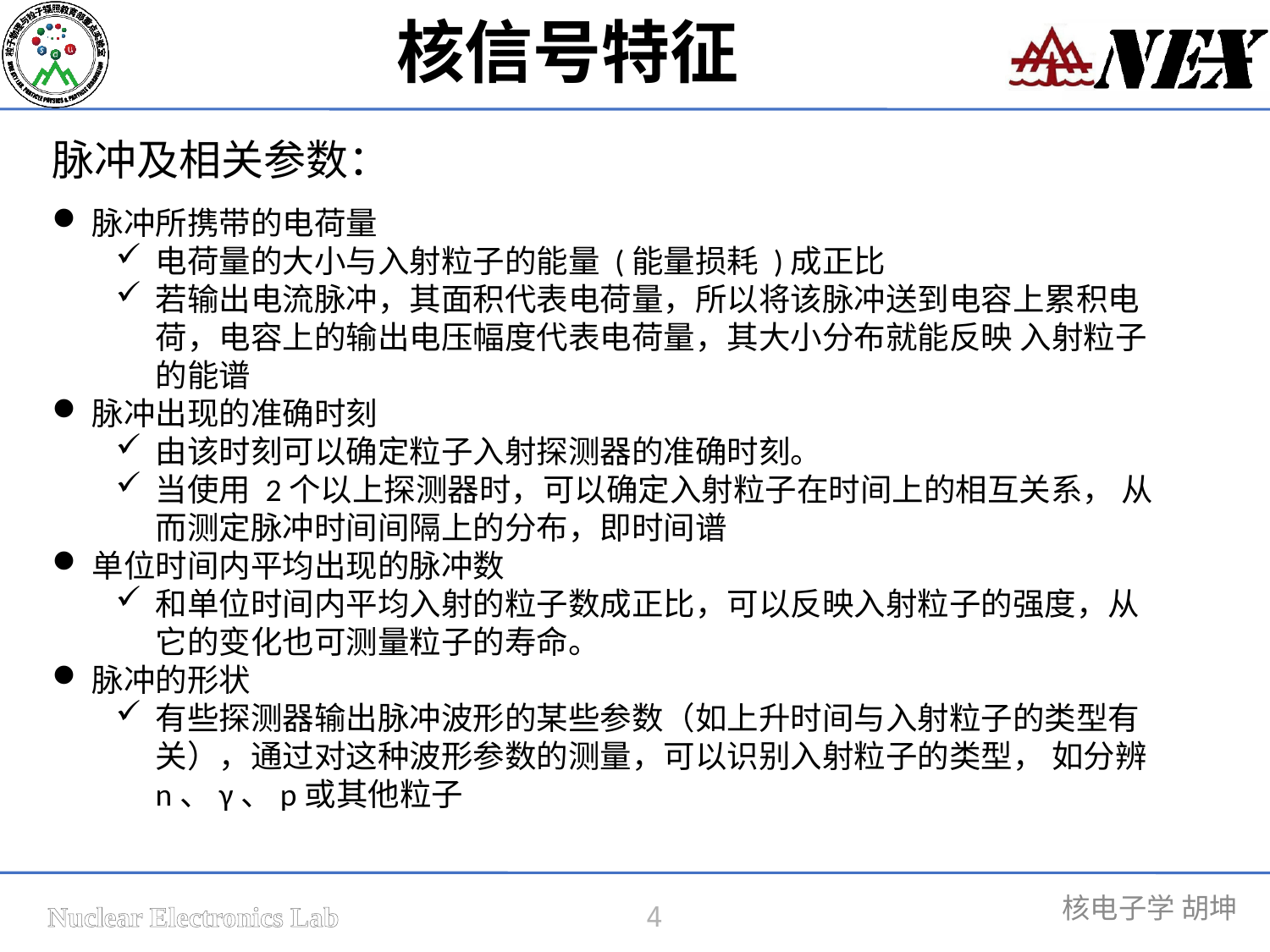

核信号特征
脉冲及相关参数：
脉冲所携带的电荷量
电荷量的大小与入射粒子的能量 (能量损耗 )成正比
若输出电流脉冲，其面积代表电荷量，所以将该脉冲送到电容上累积电荷，电容上的输出电压幅度代表电荷量，其大小分布就能反映 入射粒子的能谱
脉冲出现的准确时刻
由该时刻可以确定粒子入射探测器的准确时刻。
当使用 2个以上探测器时，可以确定入射粒子在时间上的相互关系， 从而测定脉冲时间间隔上的分布，即时间谱
单位时间内平均出现的脉冲数
和单位时间内平均入射的粒子数成正比，可以反映入射粒子的强度，从它的变化也可测量粒子的寿命。
脉冲的形状
有些探测器输出脉冲波形的某些参数（如上升时间与入射粒子的类型有关），通过对这种波形参数的测量，可以识别入射粒子的类型， 如分辨 n、γ、p或其他粒子
4